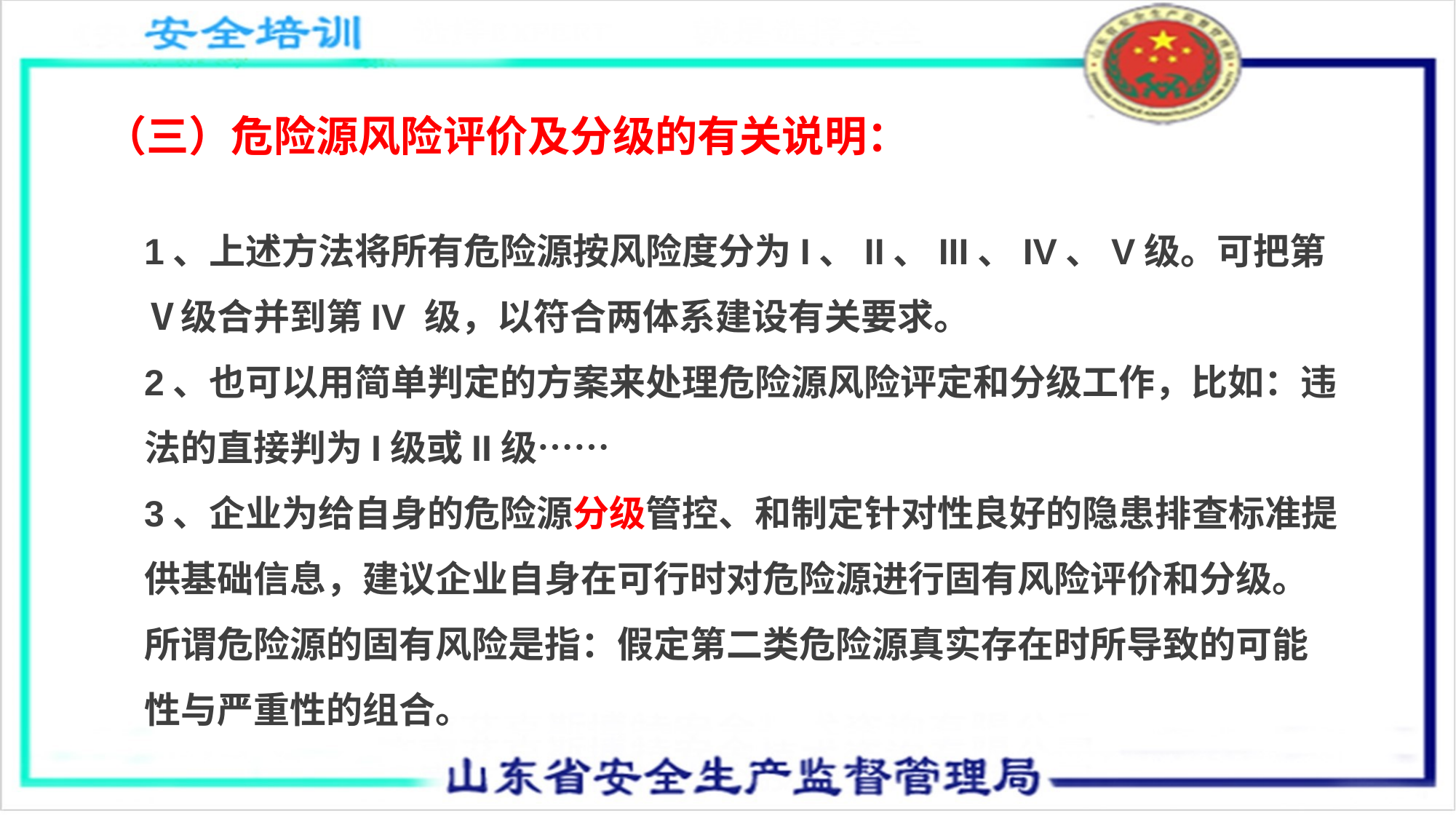

（三）危险源风险评价及分级的有关说明：
1、上述方法将所有危险源按风险度分为I、II、III、IV、V级。可把第Ⅴ级合并到第IV 级，以符合两体系建设有关要求。
2、也可以用简单判定的方案来处理危险源风险评定和分级工作，比如：违法的直接判为I级或II级……
3、企业为给自身的危险源分级管控、和制定针对性良好的隐患排查标准提供基础信息，建议企业自身在可行时对危险源进行固有风险评价和分级。所谓危险源的固有风险是指：假定第二类危险源真实存在时所导致的可能性与严重性的组合。